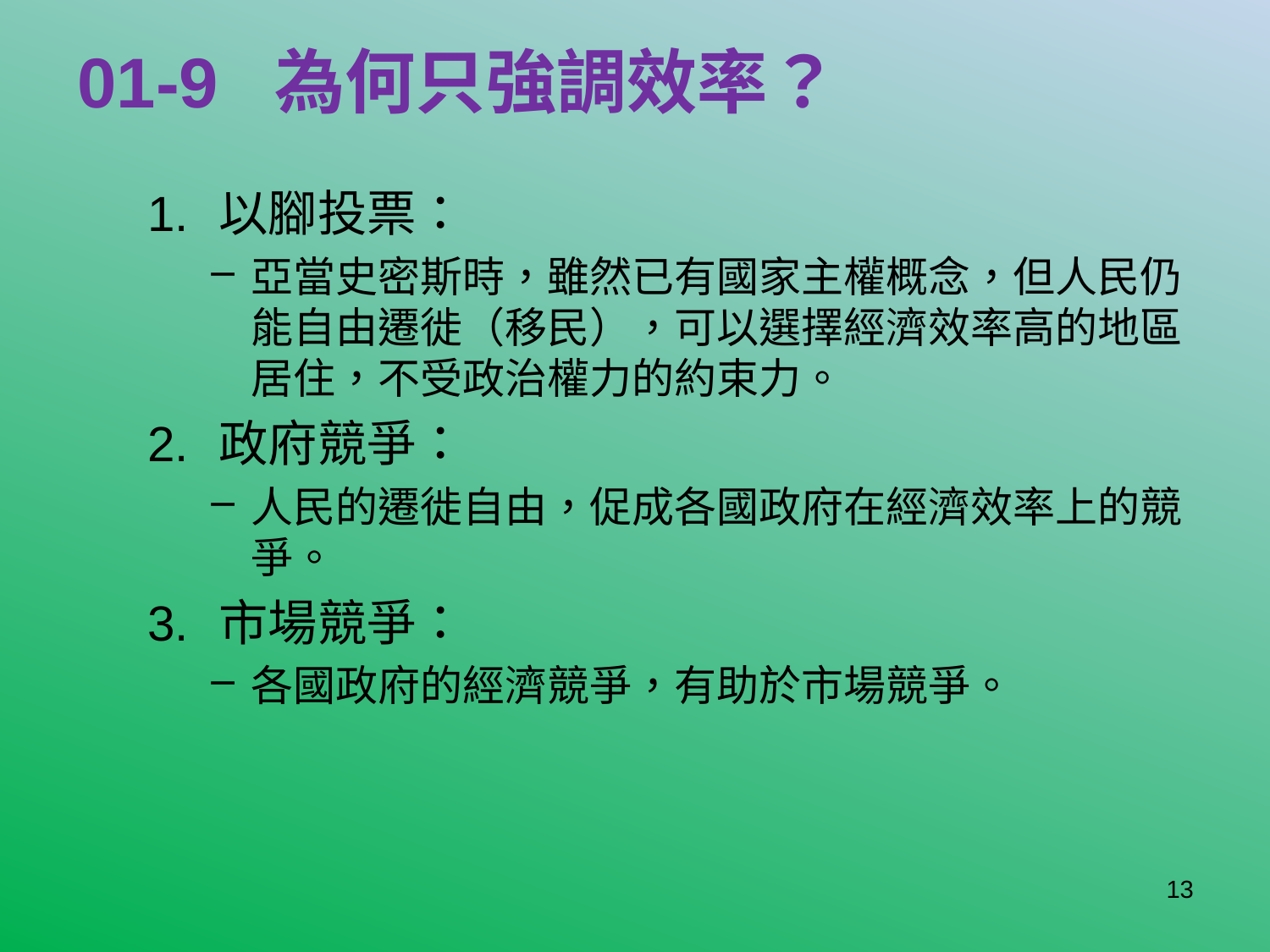

# 01-9  為何只強調效率？
以腳投票：
亞當史密斯時，雖然已有國家主權概念，但人民仍能自由遷徙（移民），可以選擇經濟效率高的地區居住，不受政治權力的約束力。
政府競爭：
人民的遷徙自由，促成各國政府在經濟效率上的競爭。
市場競爭：
各國政府的經濟競爭，有助於市場競爭。
13